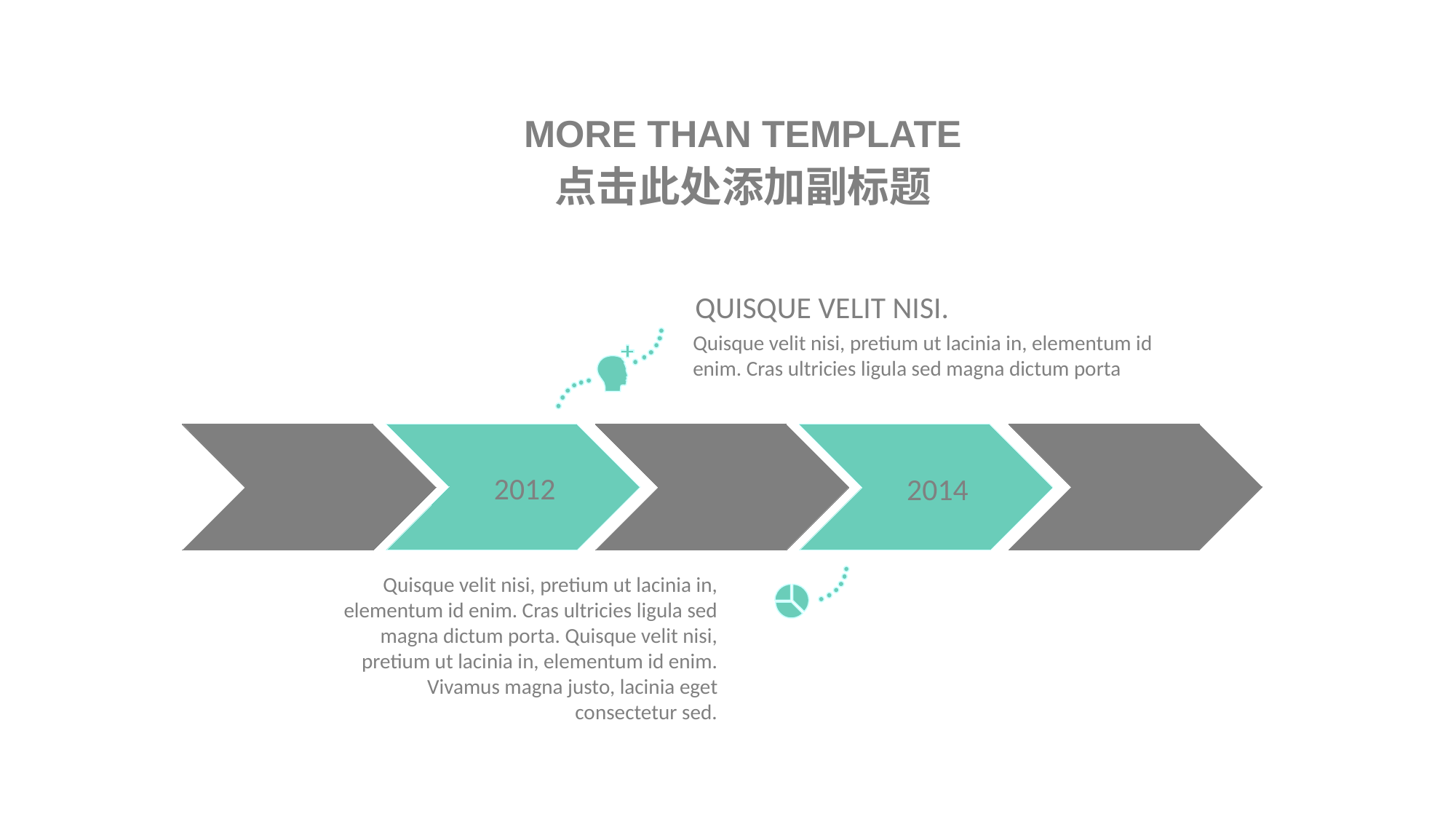

MORE THAN TEMPLATE
点击此处添加副标题
QUISQUE VELIT NISI.
Quisque velit nisi, pretium ut lacinia in, elementum id enim. Cras ultricies ligula sed magna dictum porta

2012
2014
Quisque velit nisi, pretium ut lacinia in, elementum id enim. Cras ultricies ligula sed magna dictum porta. Quisque velit nisi, pretium ut lacinia in, elementum id enim. Vivamus magna justo, lacinia eget consectetur sed.